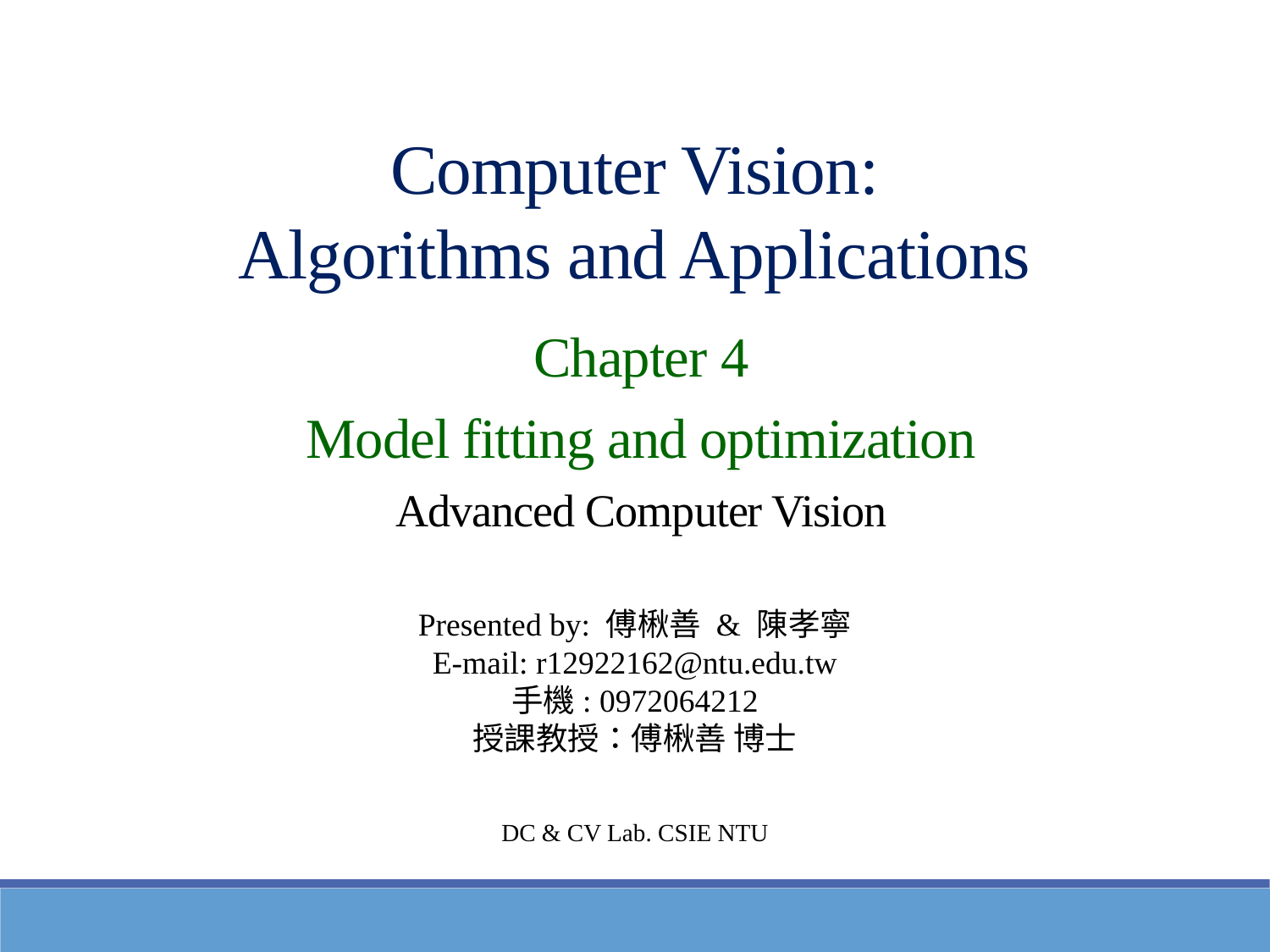

Computer Vision:
Algorithms and Applications
Chapter 4
Model fitting and optimization
Advanced Computer Vision
Presented by: 傅楸善 & 陳孝寧
E-mail: r12922162@ntu.edu.tw
手機: 0972064212
授課教授：傅楸善 博士
DC & CV Lab. CSIE NTU